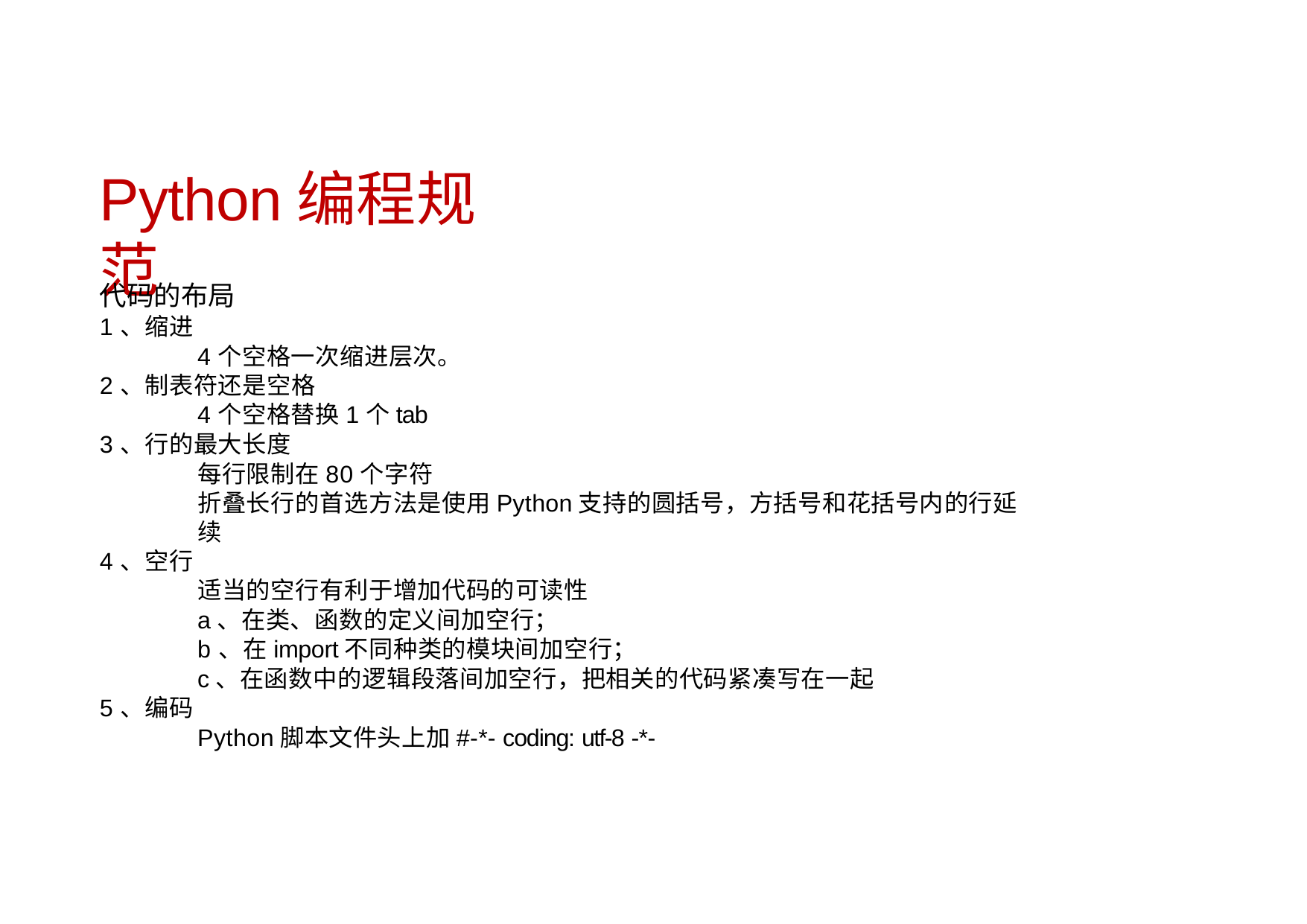

# Python编程规范
代码的布局
1、缩进
4个空格一次缩进层次。
2、制表符还是空格
4个空格替换1个tab
3、行的最大长度
每行限制在80个字符
折叠长行的首选方法是使用Python支持的圆括号，方括号和花括号内的行延续
4、空行
适当的空行有利于增加代码的可读性
a、在类、函数的定义间加空行；
b、在import不同种类的模块间加空行；
c、在函数中的逻辑段落间加空行，把相关的代码紧凑写在一起
5、编码
Python脚本文件头上加#-*- coding: utf-8 -*-